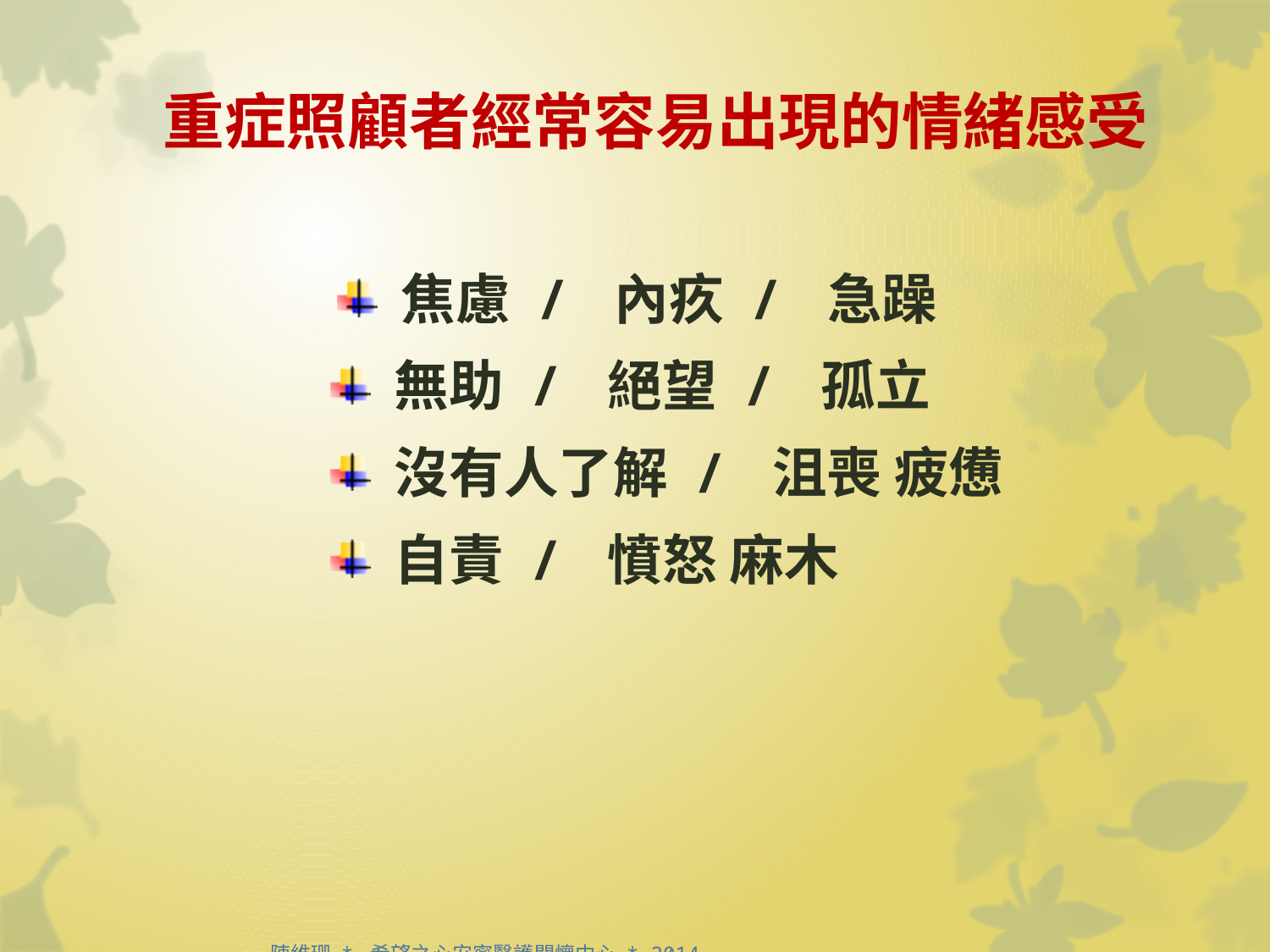

#
 重症照顧者經常容易出現的情緒感受

 焦慮 / 內疚 / 急躁
 無助 / 絕望 / 孤立
 沒有人了解 / 沮喪 疲憊
 自責 / 憤怒 麻木

                        陳維珊 * 希望之心安寧醫護關懷中心 * 2014